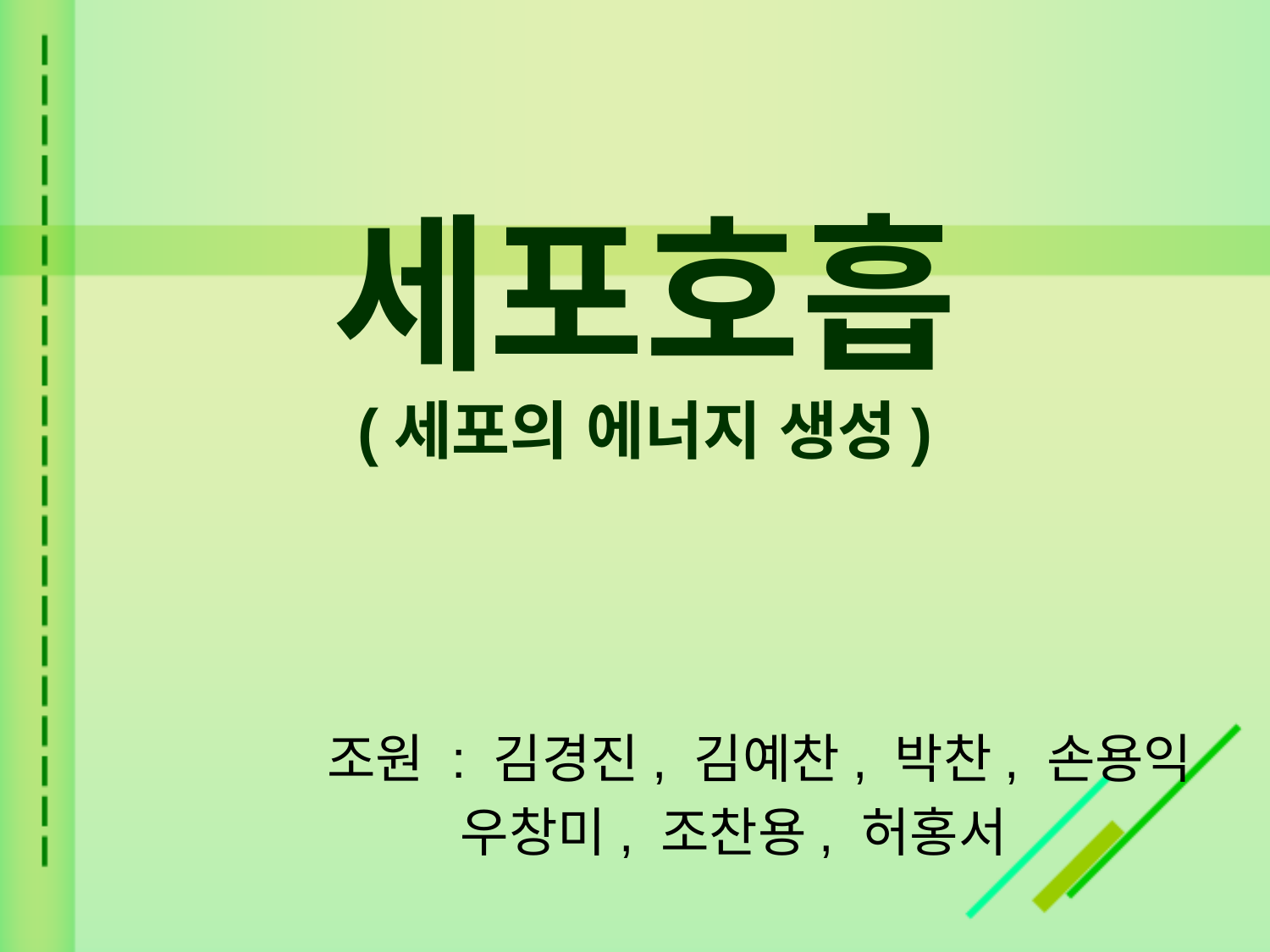

# 세포호흡 (세포의 에너지 생성)

                 조원 : 김경진, 김예찬, 박찬, 손용익
                          우창미, 조찬용, 허홍서